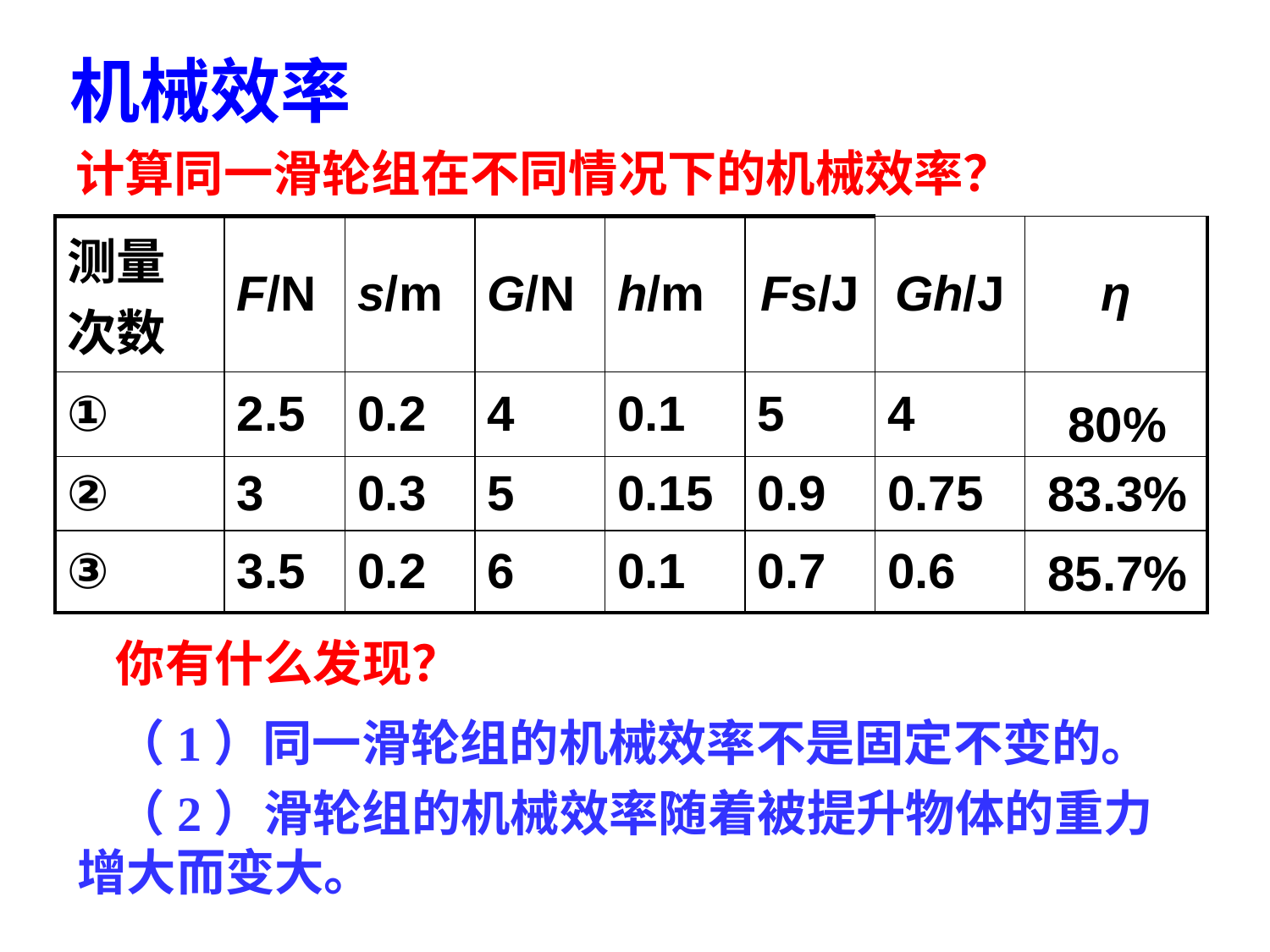

机械效率
计算同一滑轮组在不同情况下的机械效率？
| 测量次数 | F/N | s/m | G/N | h/m | Fs/J | Gh/J | η |
| --- | --- | --- | --- | --- | --- | --- | --- |
| ① | 2.5 | 0.2 | 4 | 0.1 | 5 | 4 |  |
| ② | 3 | 0.3 | 5 | 0.15 | 0.9 | 0.75 |  |
| ③ | 3.5 | 0.2 | 6 | 0.1 | 0.7 | 0.6 |  |
80%
83.3%
85.7%
你有什么发现？
（1）同一滑轮组的机械效率不是固定不变的。
（2）滑轮组的机械效率随着被提升物体的重力增大而变大。